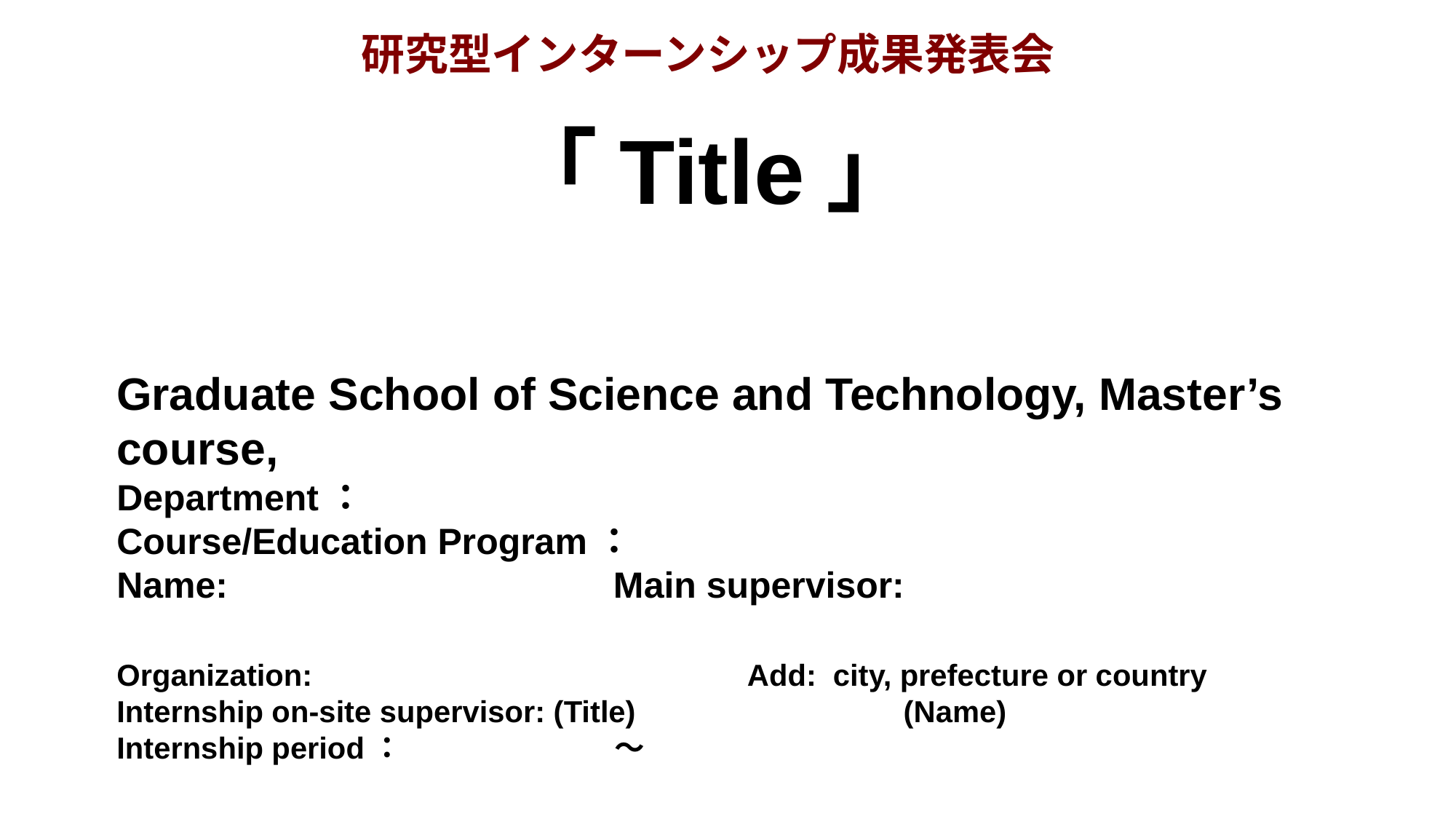

研究型インターンシップ成果発表会
「Title」
Graduate School of Science and Technology, Master’s course,
Department：
Course/Education Program：
Name:                                      Main supervisor:
Organization:   　　　　　　　　　　　　　Add:  city, prefecture or country
Internship on-site supervisor: (Title)                                (Name)
Internship period：　                      　～